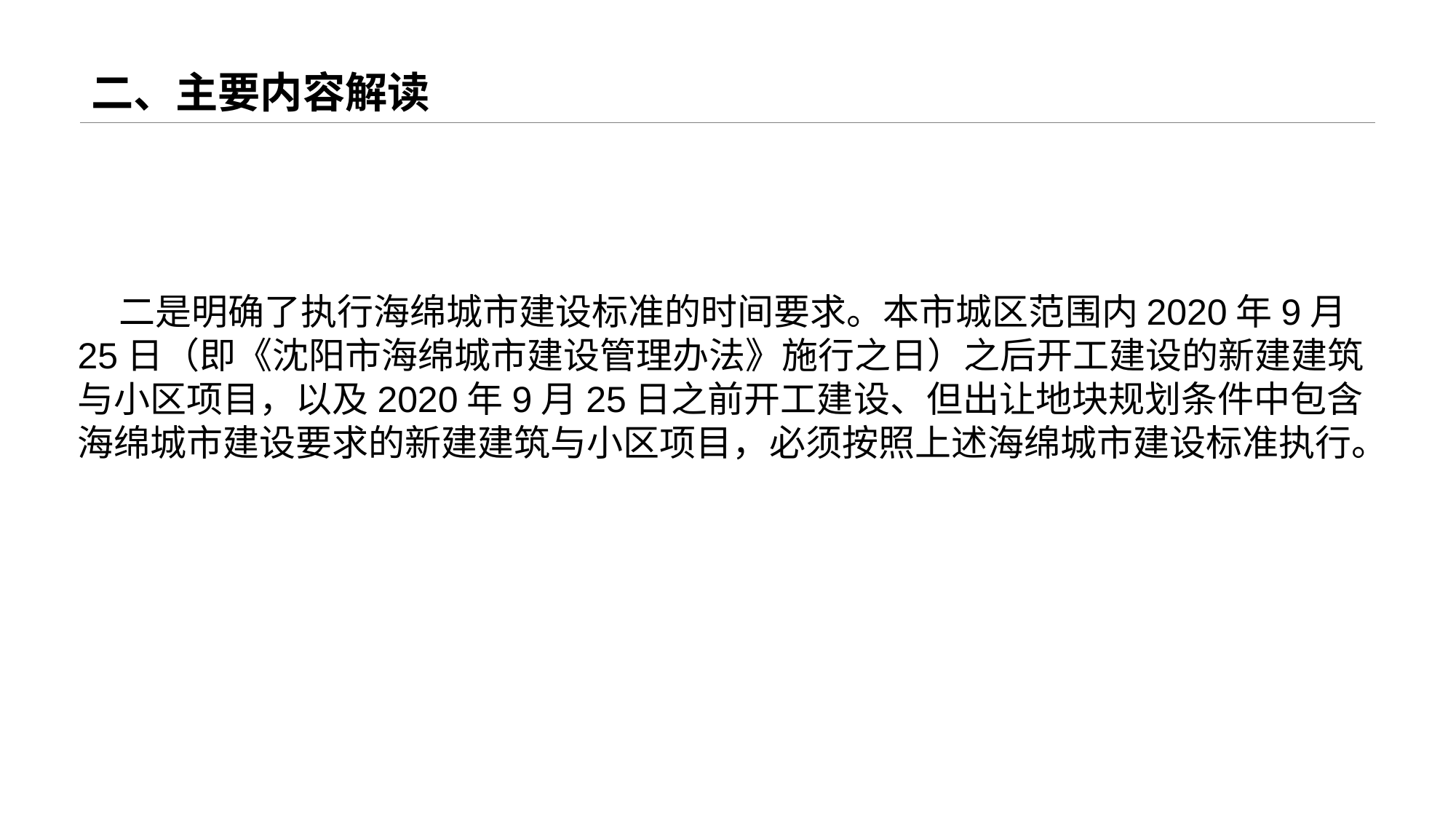

# 二、主要内容解读

    二是明确了执行海绵城市建设标准的时间要求。本市城区范围内2020年9月25日（即《沈阳市海绵城市建设管理办法》施行之日）之后开工建设的新建建筑与小区项目，以及2020年9月25日之前开工建设、但出让地块规划条件中包含海绵城市建设要求的新建建筑与小区项目，必须按照上述海绵城市建设标准执行。